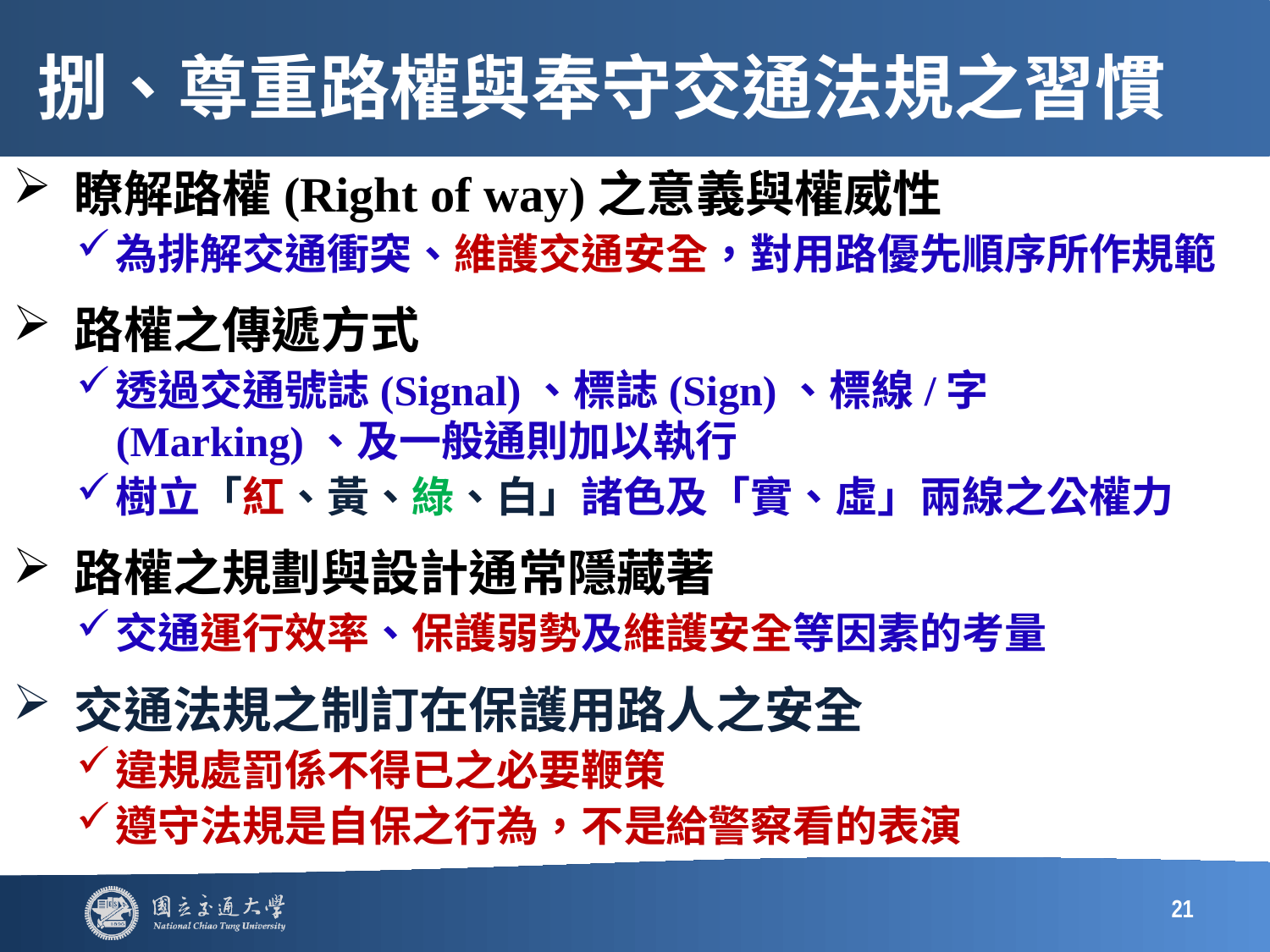

# 捌、尊重路權與奉守交通法規之習慣
瞭解路權(Right of way)之意義與權威性
為排解交通衝突、維護交通安全，對用路優先順序所作規範
路權之傳遞方式
透過交通號誌(Signal)、標誌(Sign)、標線/字(Marking)、及一般通則加以執行
樹立「紅、黃、綠、白」諸色及「實、虛」兩線之公權力
路權之規劃與設計通常隱藏著
交通運行效率、保護弱勢及維護安全等因素的考量
交通法規之制訂在保護用路人之安全
違規處罰係不得已之必要鞭策
遵守法規是自保之行為，不是給警察看的表演

21